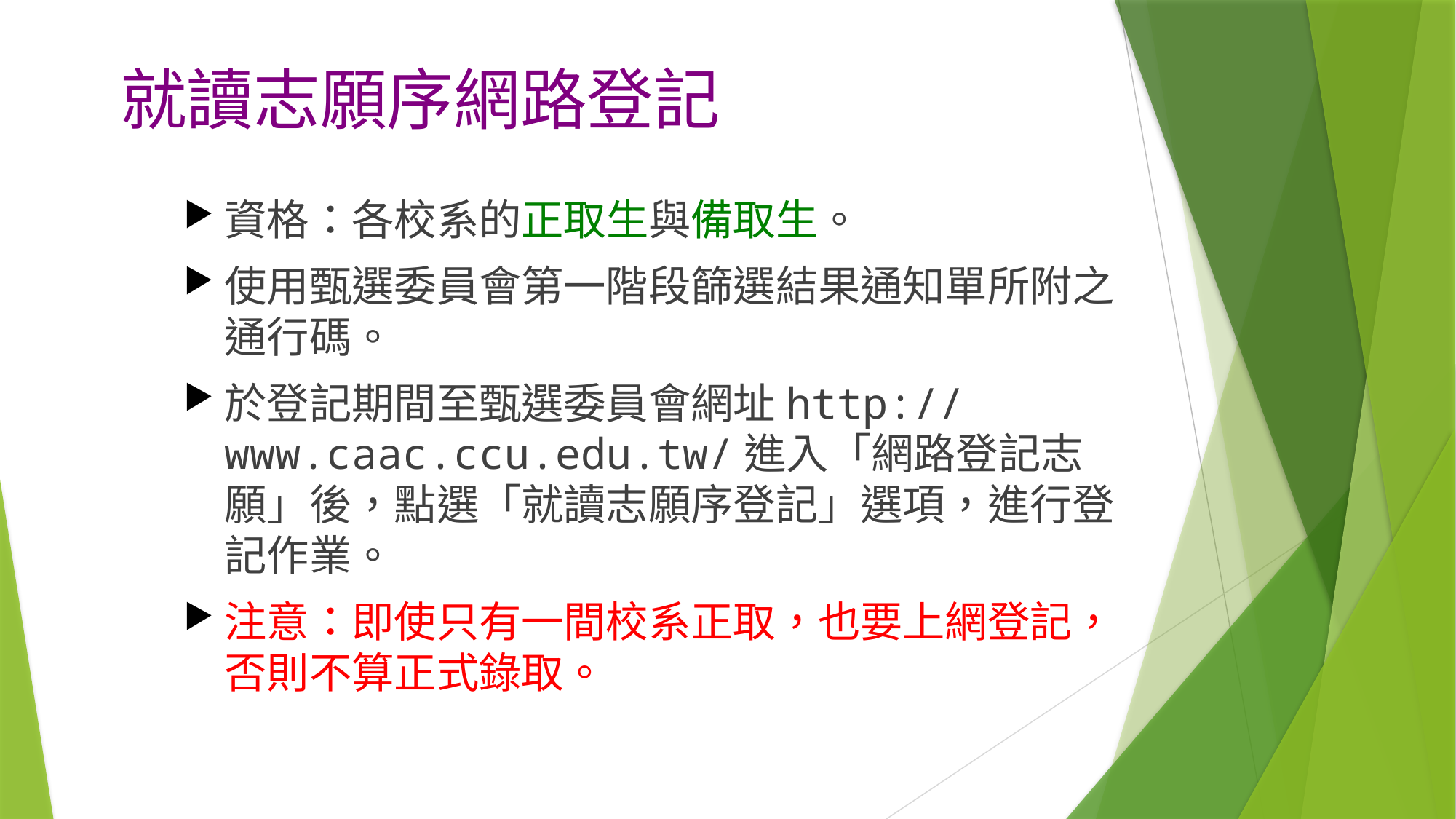

就讀志願序網路登記
資格：各校系的正取生與備取生。
使用甄選委員會第一階段篩選結果通知單所附之通行碼。
於登記期間至甄選委員會網址http://www.caac.ccu.edu.tw/進入「網路登記志願」後，點選「就讀志願序登記」選項，進行登記作業。
注意：即使只有一間校系正取，也要上網登記，否則不算正式錄取。